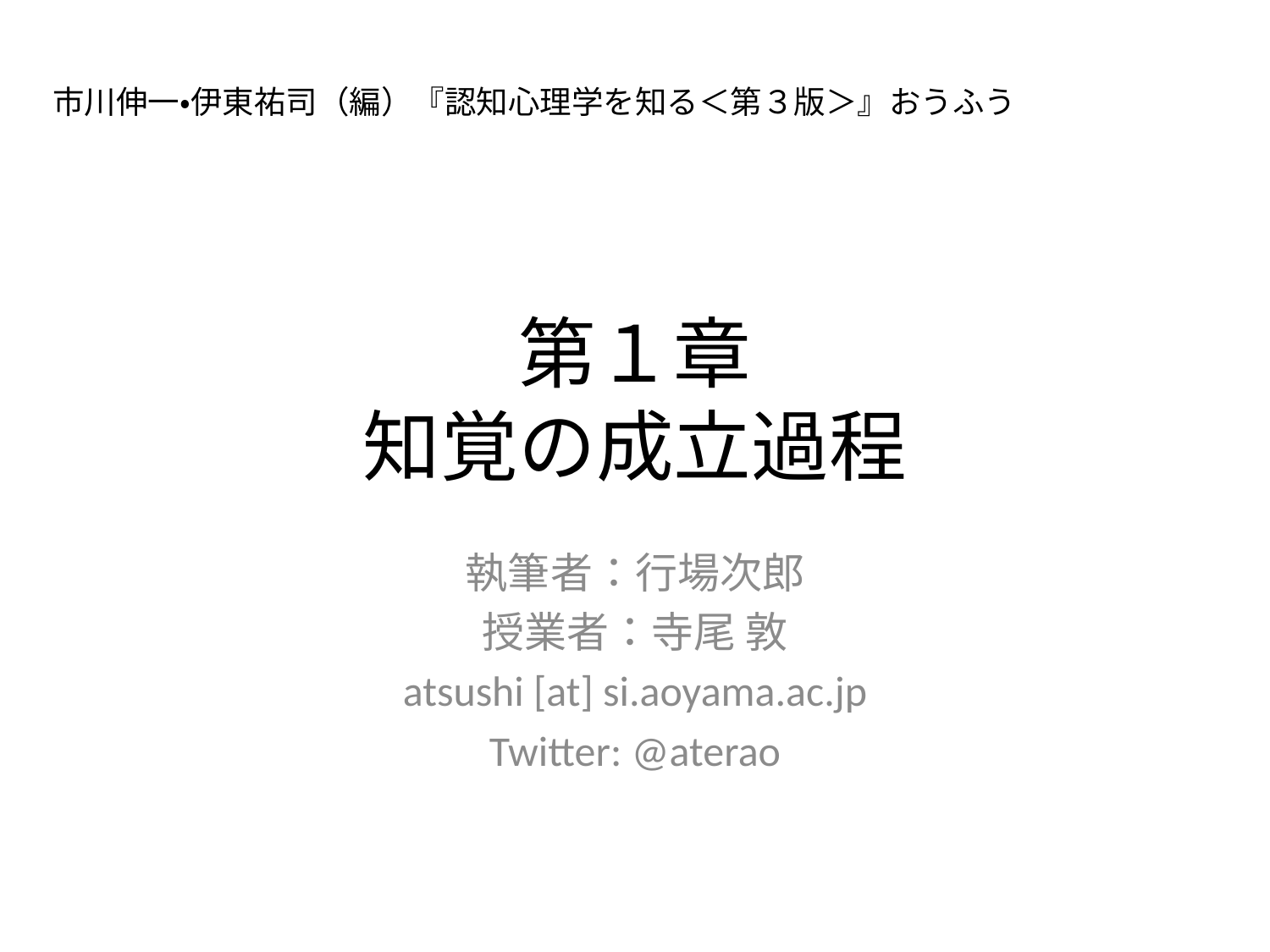

市川伸一・伊東祐司（編）『認知心理学を知る＜第３版＞』おうふう
# 第１章 知覚の成立過程
執筆者：行場次郎
授業者：寺尾 敦
atsushi [at] si.aoyama.ac.jp
Twitter: @aterao